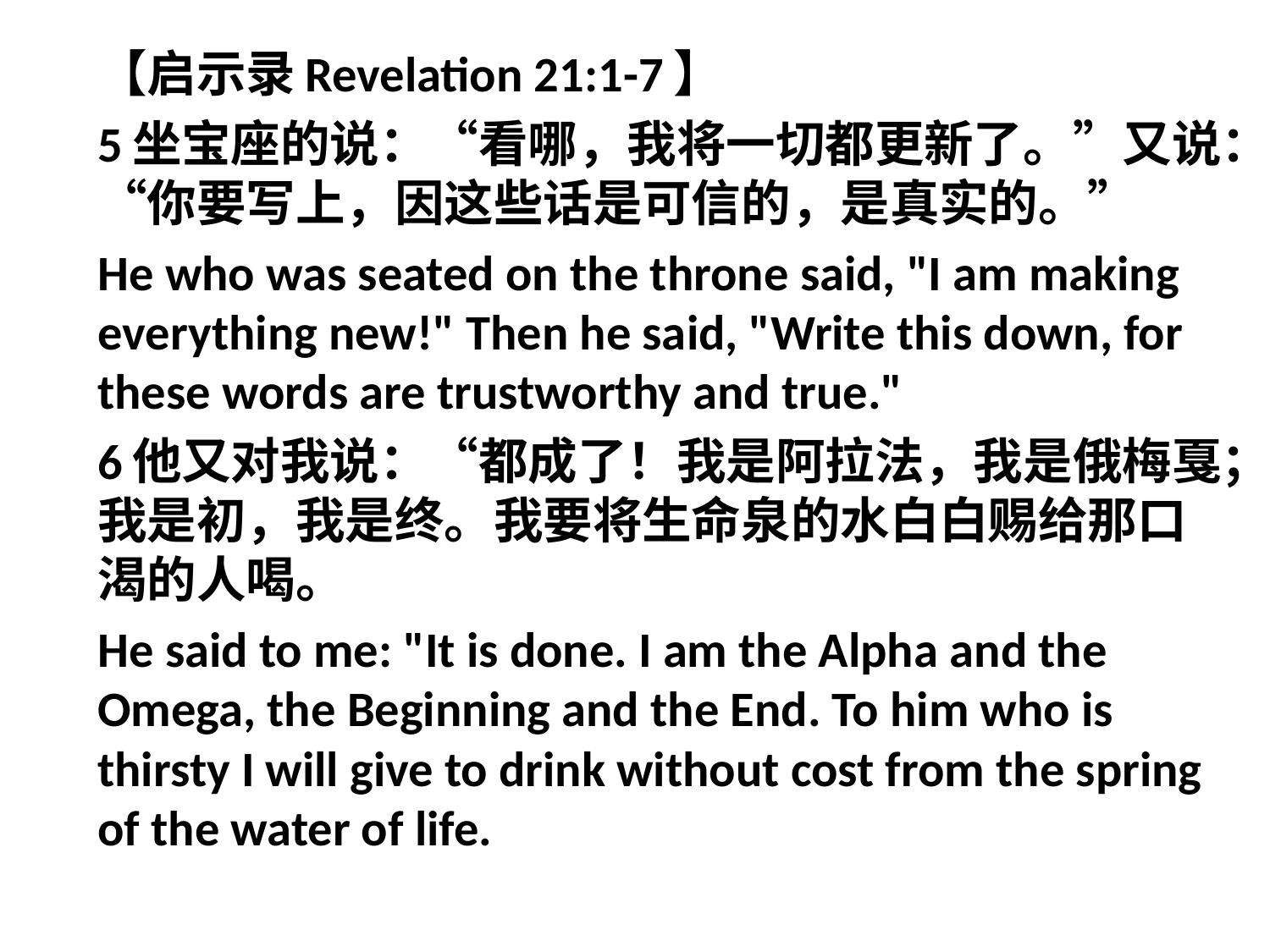

【启示录Revelation 21:1-7】
5坐宝座的说：“看哪，我将一切都更新了。”又说：“你要写上，因这些话是可信的，是真实的。”
He who was seated on the throne said, "I am making everything new!" Then he said, "Write this down, for these words are trustworthy and true."
6他又对我说：“都成了！我是阿拉法，我是俄梅戛；我是初，我是终。我要将生命泉的水白白赐给那口渴的人喝。
He said to me: "It is done. I am the Alpha and the Omega, the Beginning and the End. To him who is thirsty I will give to drink without cost from the spring of the water of life.